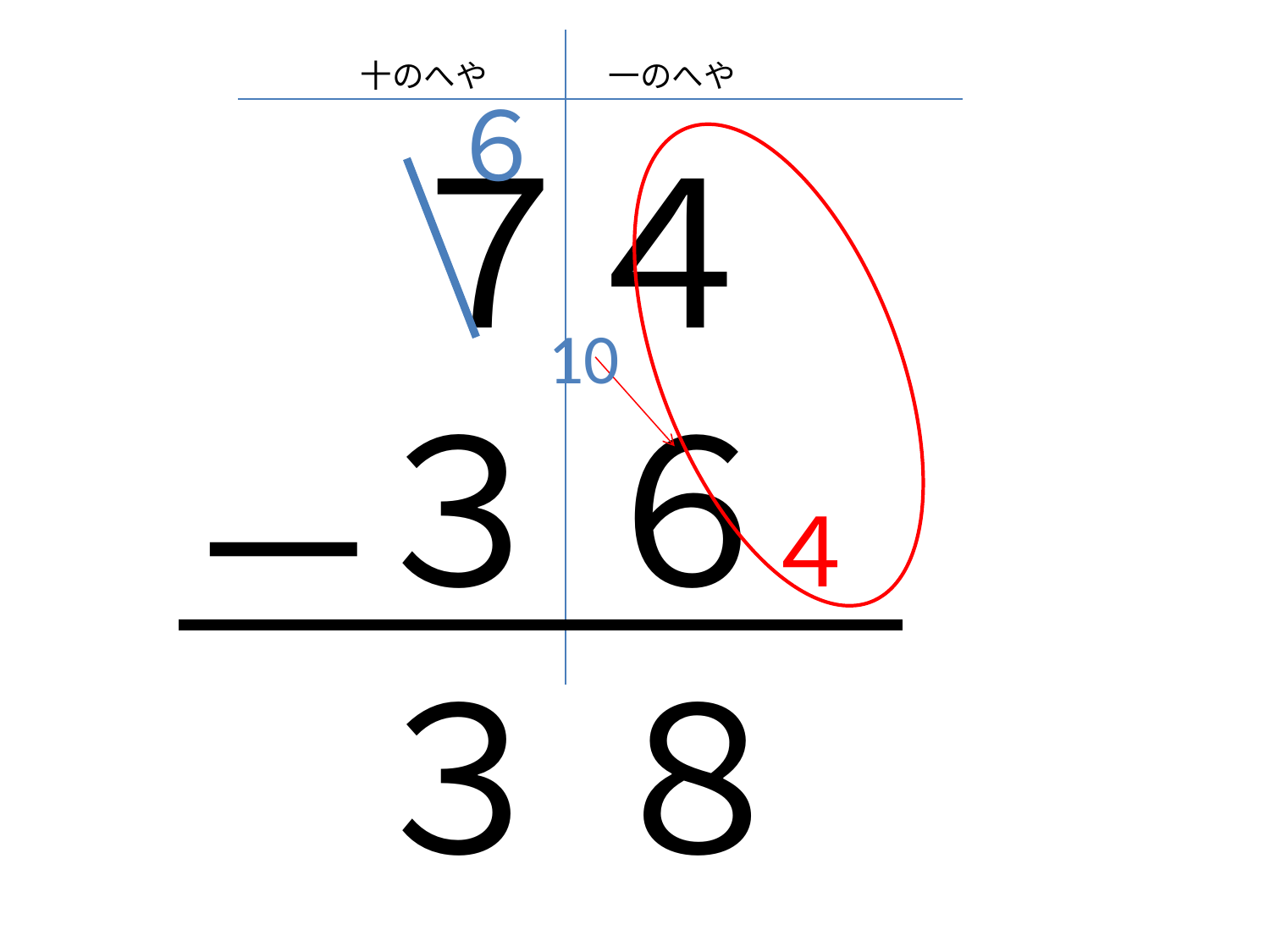

十のへや
一のへや
６

７
４
10
３
６
－
４
３
８